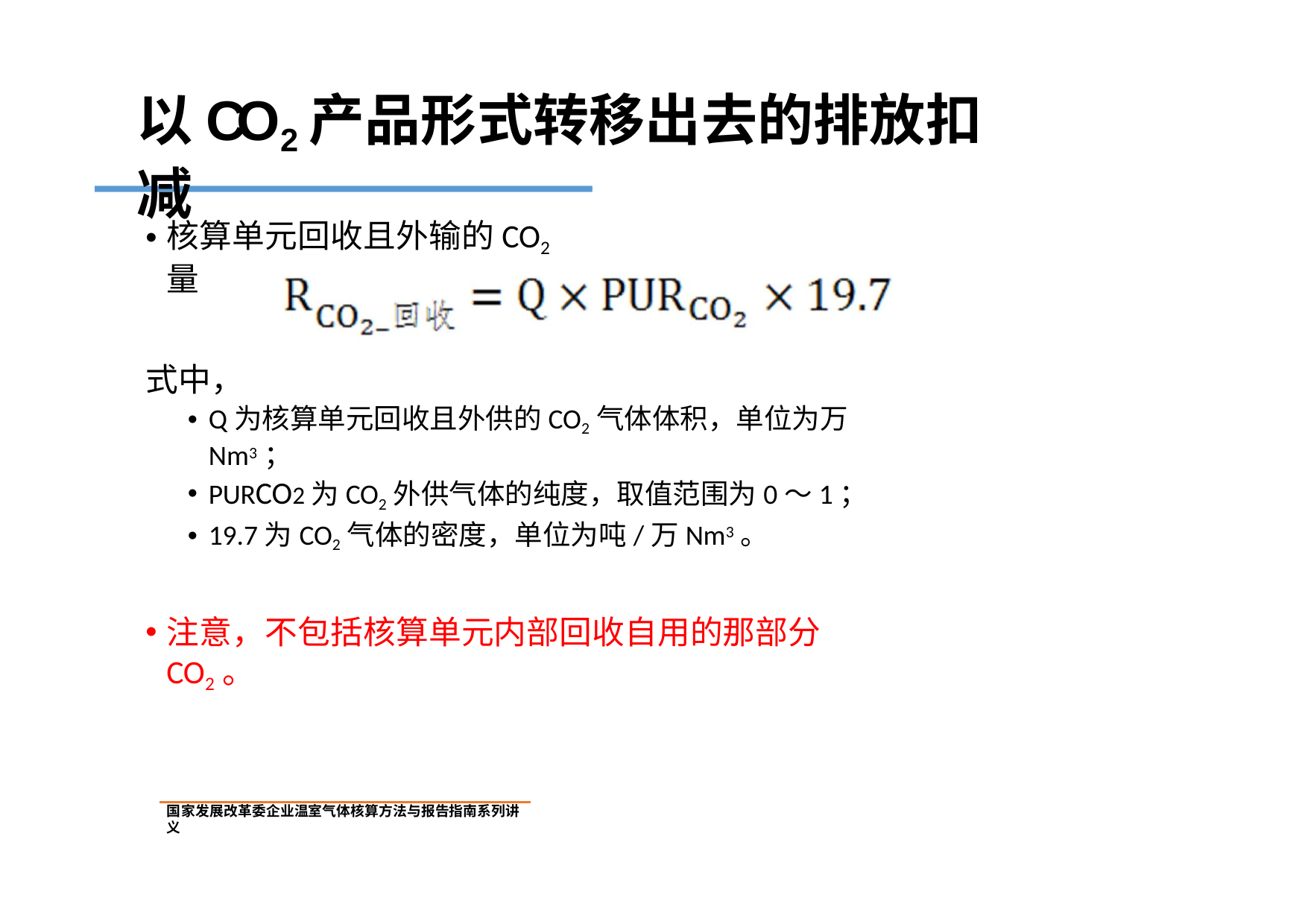

# 以CO2   产品形式转移出去的排放扣减

核算单元回收且外输的CO2量

式中，
Q为核算单元回收且外供的CO2气体体积，单位为万Nm3；
PURCO2为CO2外供气体的纯度，取值范围为0～1；
19.7为CO2气体的密度，单位为吨/万Nm3。

注意，不包括核算单元内部回收自用的那部分CO2。
国家发展改革委企业温室气体核算方法与报告指南系列讲义